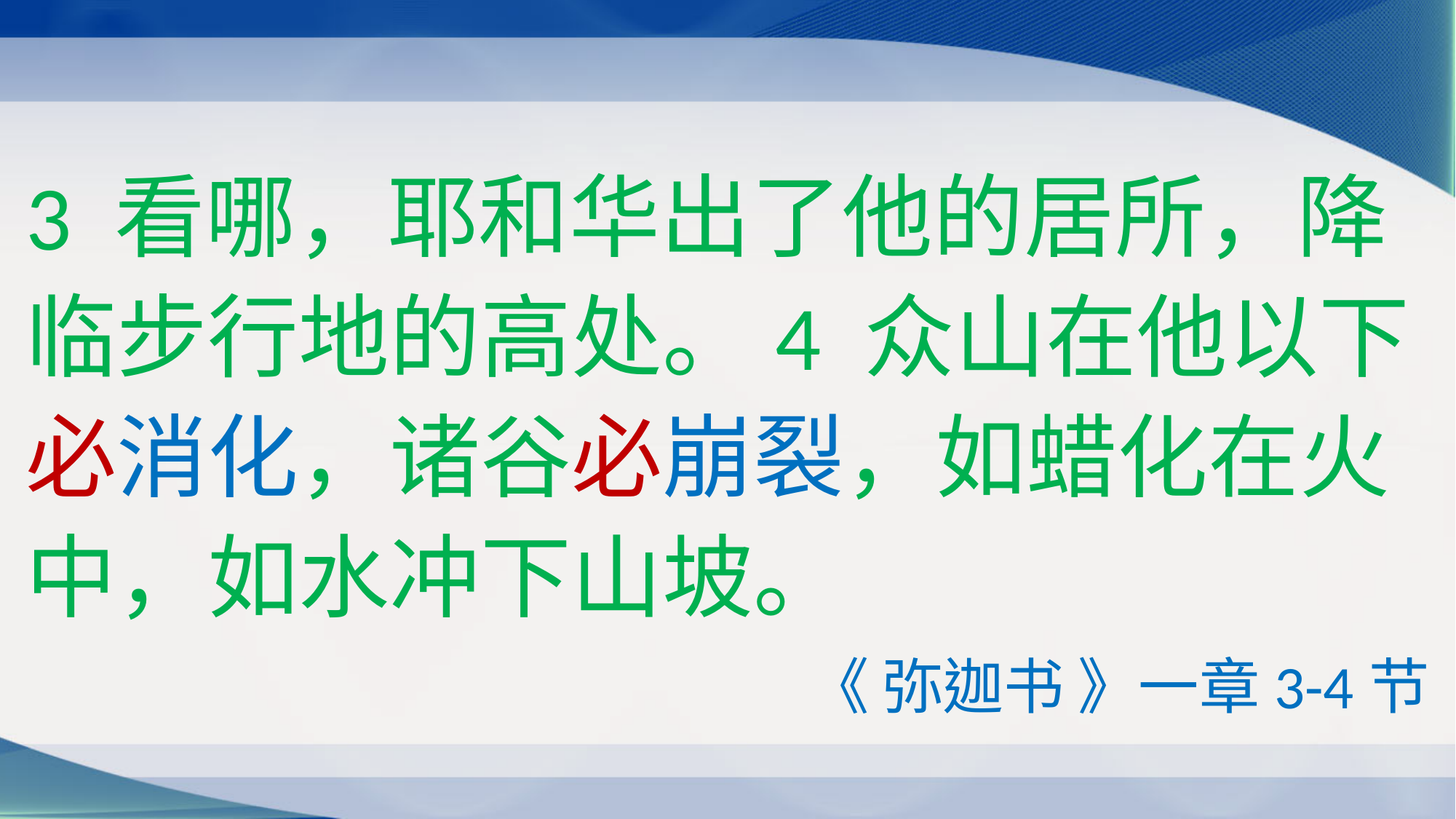

3 看哪，耶和华出了他的居所，降临步行地的高处。4 众山在他以下必消化，诸谷必崩裂，如蜡化在火中，如水冲下山坡。
《 弥迦书 》一章3-4节